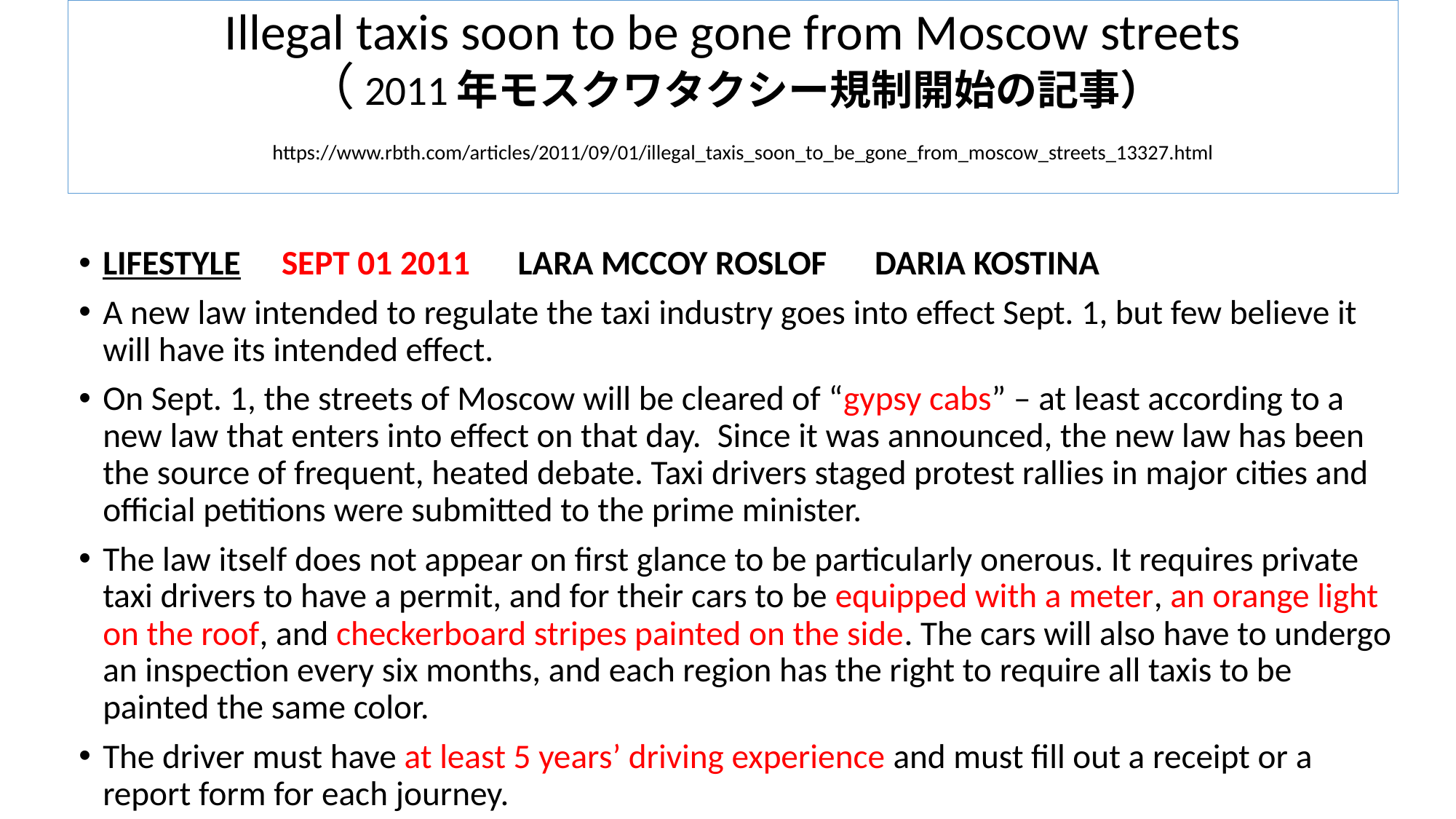

# Illegal taxis soon to be gone from Moscow streets （2011年モスクワタクシー規制開始の記事）  https://www.rbth.com/articles/2011/09/01/illegal_taxis_soon_to_be_gone_from_moscow_streets_13327.html
LIFESTYLE　SEPT 01 2011　LARA MCCOY ROSLOF　DARIA KOSTINA
A new law intended to regulate the taxi industry goes into effect Sept. 1, but few believe it will have its intended effect.
On Sept. 1, the streets of Moscow will be cleared of “gypsy cabs” – at least according to a new law that enters into effect on that day.  Since it was announced, the new law has been the source of frequent, heated debate. Taxi drivers staged protest rallies in major cities and official petitions were submitted to the prime minister.
The law itself does not appear on first glance to be particularly onerous. It requires private taxi drivers to have a permit, and for their cars to be equipped with a meter, an orange light on the roof, and checkerboard stripes painted on the side. The cars will also have to undergo an inspection every six months, and each region has the right to require all taxis to be painted the same color.
The driver must have at least 5 years’ driving experience and must fill out a receipt or a report form for each journey.